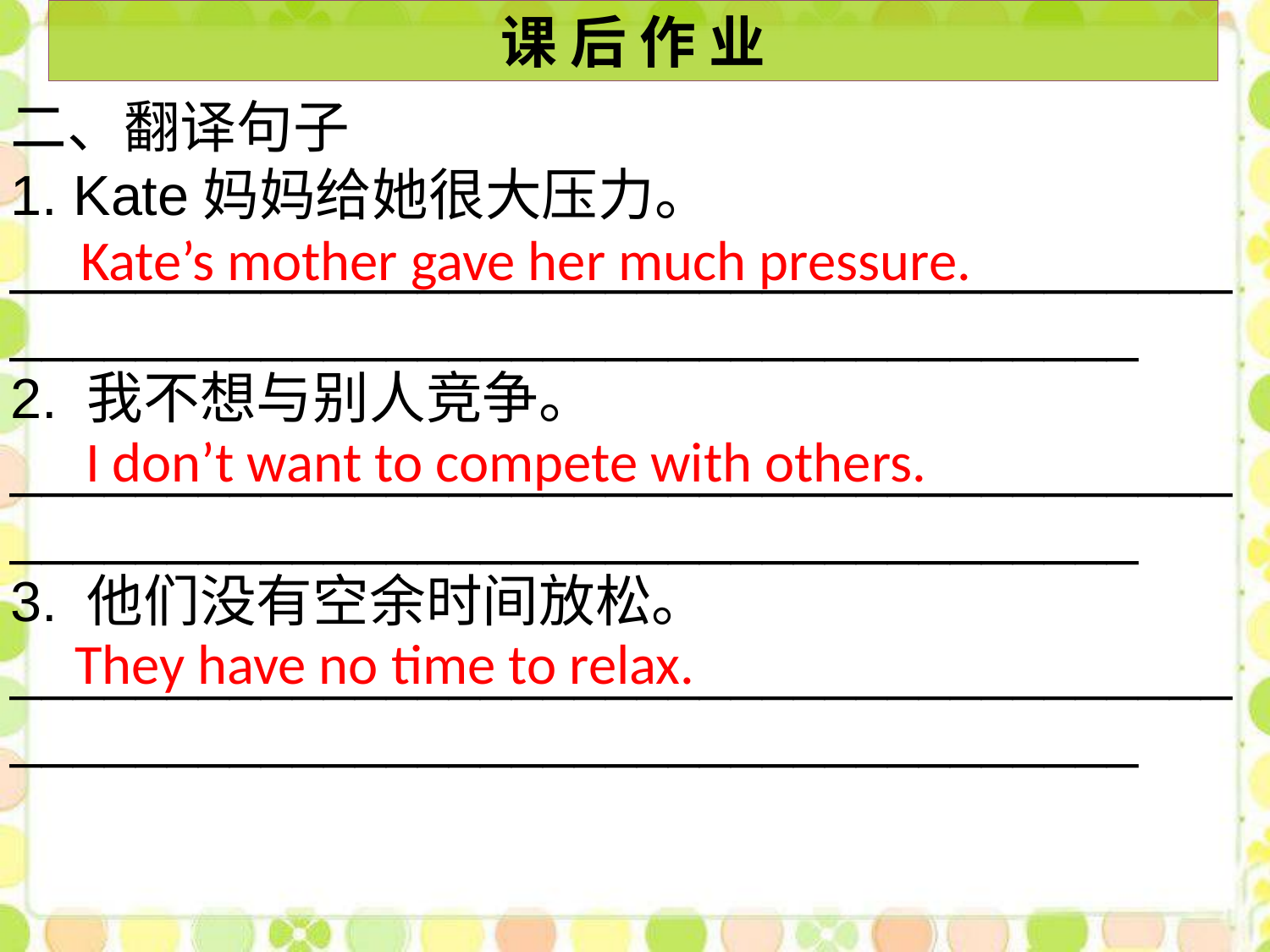

课 后 作 业
二、翻译句子
1. Kate妈妈给她很大压力。
___________________________________________________________________________
2. 我不想与别人竞争。
___________________________________________________________________________
3. 他们没有空余时间放松。
___________________________________________________________________________
Kate’s mother gave her much pressure.
 I don’t want to compete with others.
They have no time to relax.